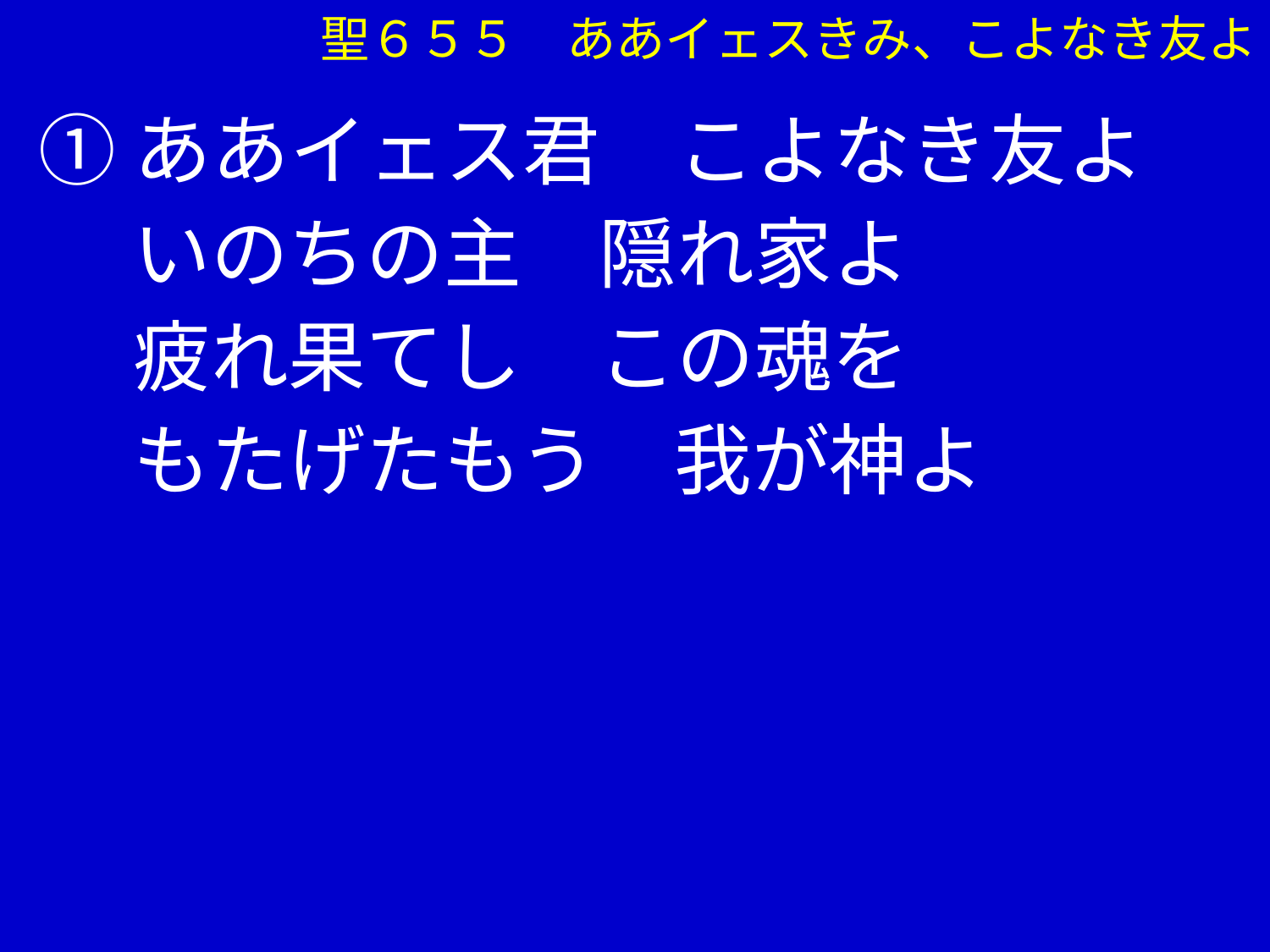

聖６５５　ああイェスきみ、こよなき友よ
①ああイェス君　こよなき友よ
　 いのちの主　隠れ家よ
　 疲れ果てし　この魂を
　 もたげたもう　我が神よ